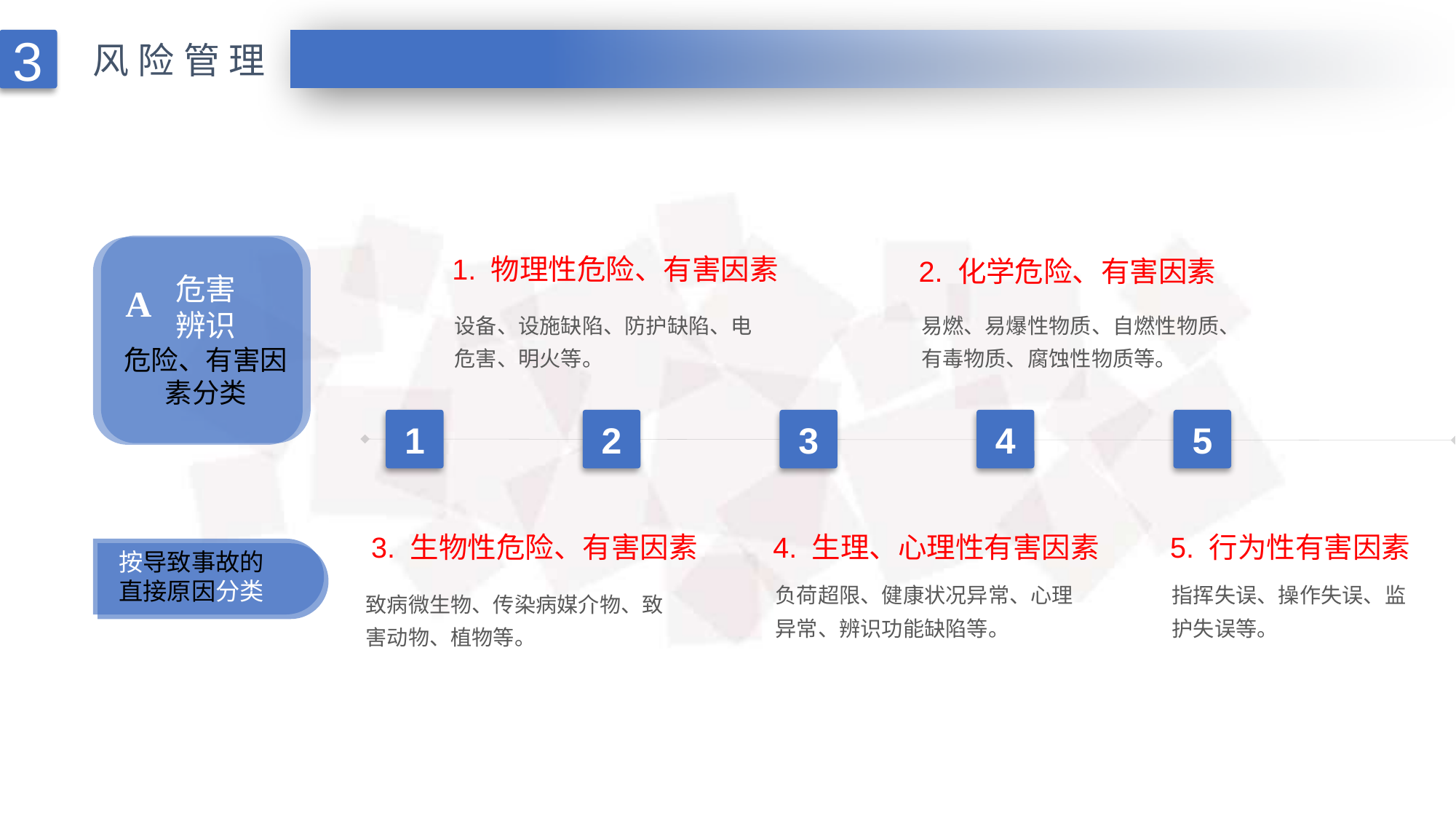

3

风险管理
危害
辨识
危险、有害因素分类

1. 物理性危险、有害因素
2. 化学危险、有害因素
A
设备、设施缺陷、防护缺陷、电危害、明火等。
易燃、易爆性物质、自燃性物质、有毒物质、腐蚀性物质等。
1
2
3
4
5

 3. 生物性危险、有害因素
5. 行为性有害因素
4. 生理、心理性有害因素
按导致事故的
直接原因分类
指挥失误、操作失误、监护失误等。
负荷超限、健康状况异常、心理异常、辨识功能缺陷等。
致病微生物、传染病媒介物、致害动物、植物等。